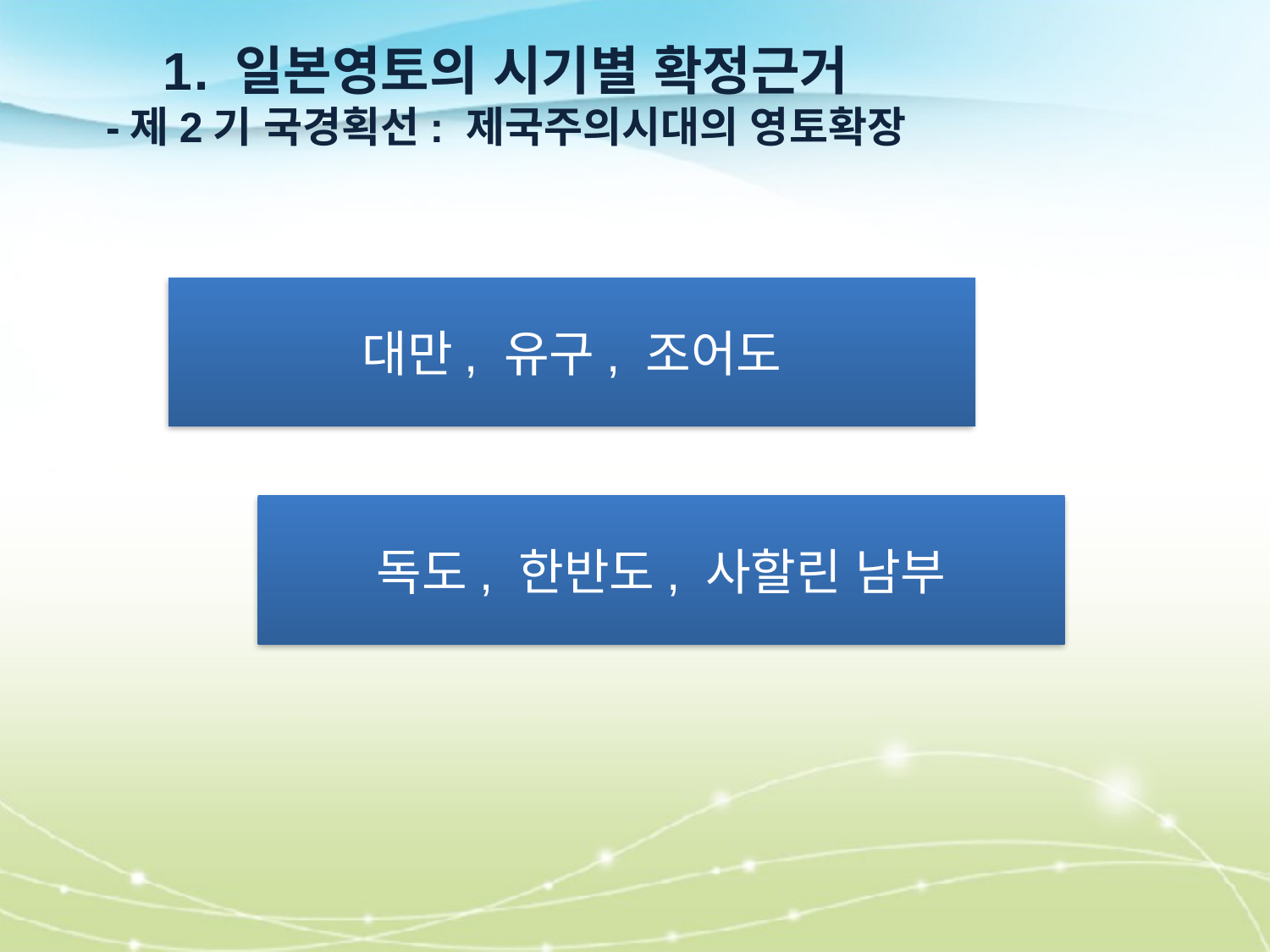

일본영토의 시기별 확정근거
-제2기 국경획선: 제국주의시대의 영토확장
대만, 유구, 조어도
독도, 한반도, 사할린 남부